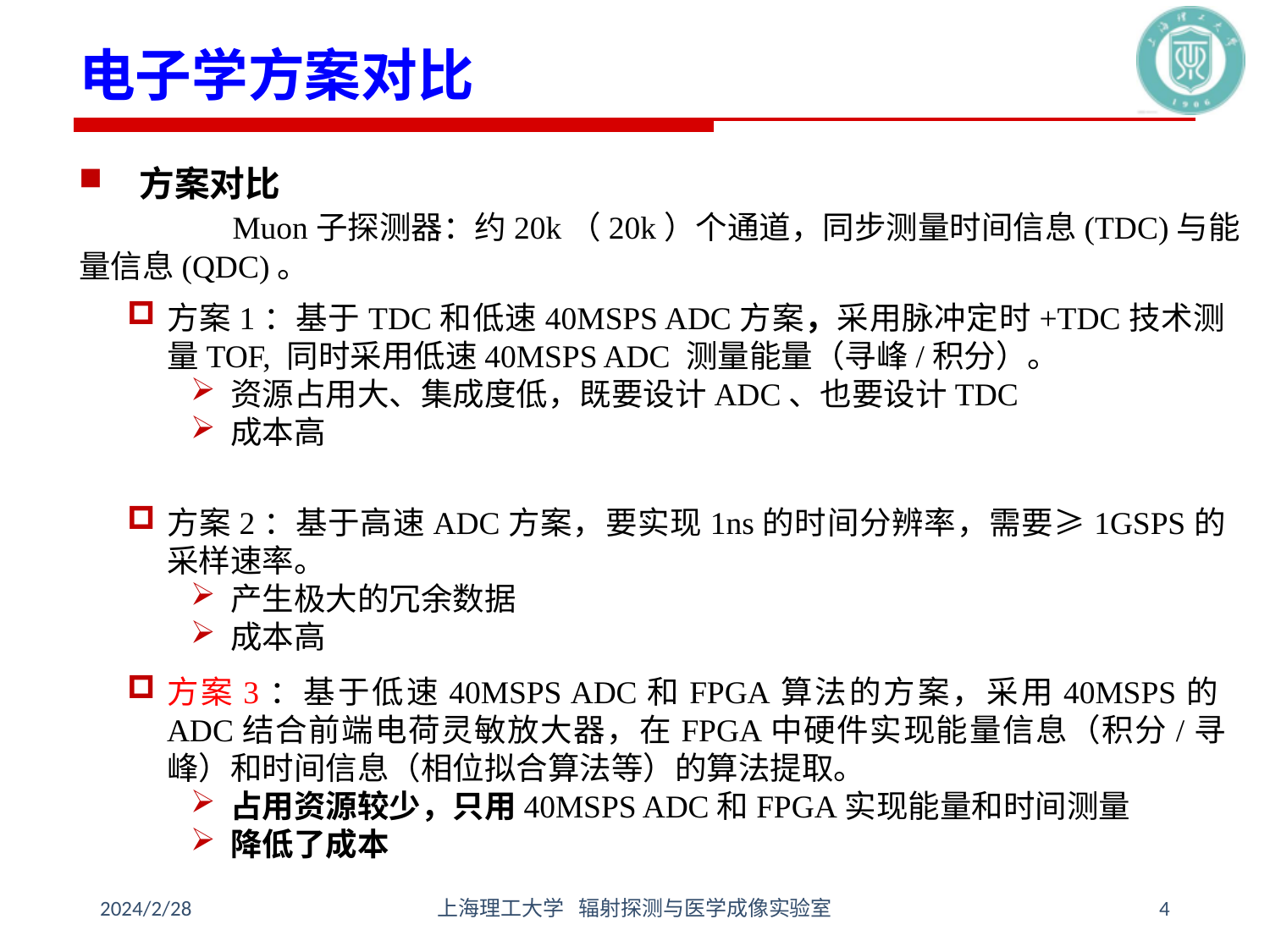

# 电子学方案对比
    方案对比
	   Muon子探测器：约20k（20k）个通道，同步测量时间信息(TDC)与能量信息(QDC)。
方案1：基于TDC和低速40MSPS ADC方案，采用脉冲定时+TDC技术测量TOF, 同时采用低速40MSPS ADC 测量能量（寻峰/积分）。
资源占用大、集成度低，既要设计ADC、也要设计TDC
成本高
方案2：基于高速ADC方案，要实现1ns的时间分辨率，需要≥1GSPS的采样速率。
产生极大的冗余数据
成本高
方案3：基于低速40MSPS ADC和FPGA算法的方案，采用40MSPS的ADC结合前端电荷灵敏放大器，在FPGA中硬件实现能量信息（积分/寻峰）和时间信息（相位拟合算法等）的算法提取。
占用资源较少，只用40MSPS ADC和FPGA实现能量和时间测量
降低了成本
2024/2/28
上海理工大学   辐射探测与医学成像实验室
4